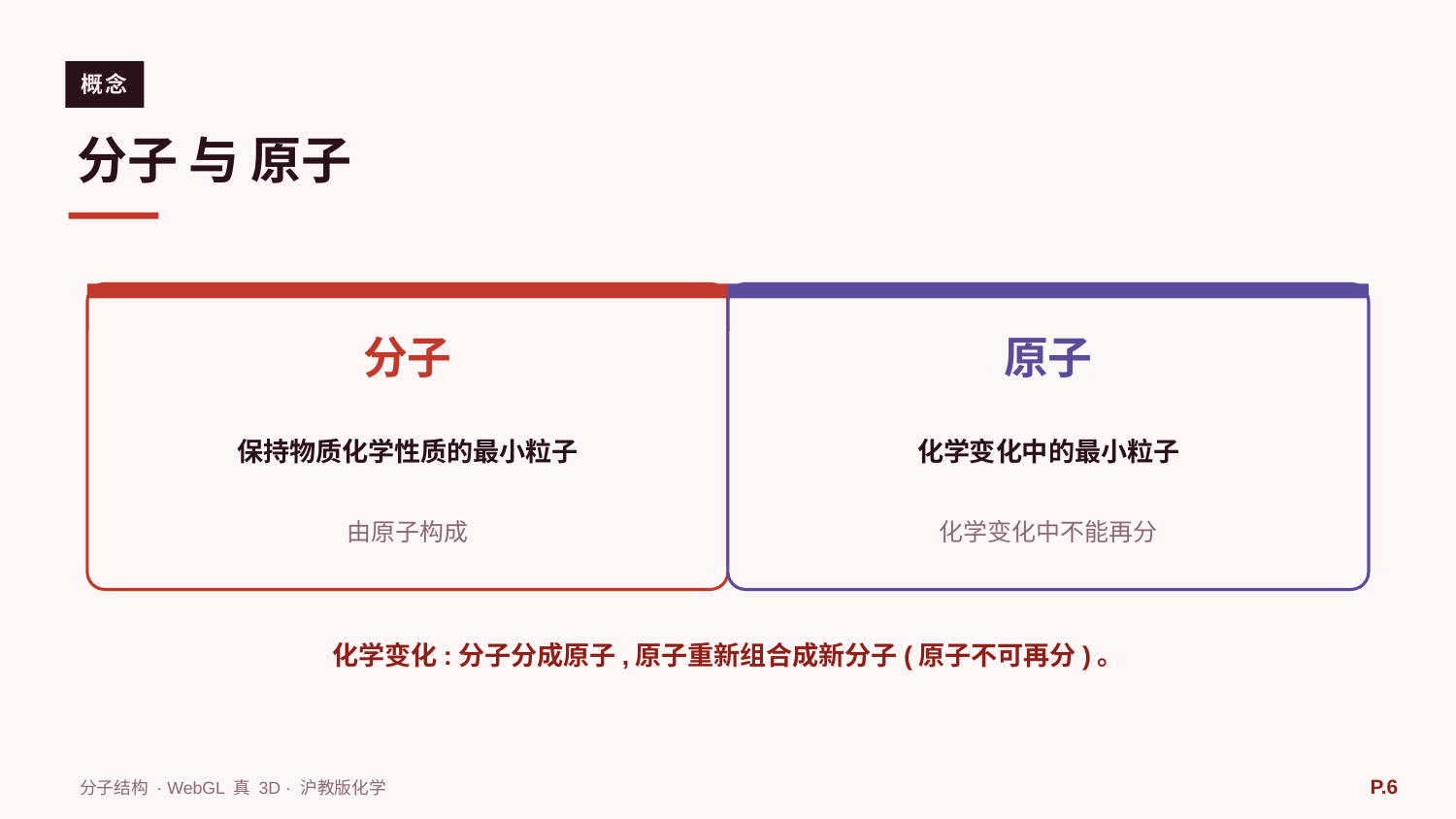

概念

分子 与 原子

分子
原子
保持物质化学性质的最小粒子
化学变化中的最小粒子
由原子构成
化学变化中不能再分
化学变化:分子分成原子,原子重新组合成新分子(原子不可再分)。
P.6
分子结构 · WebGL 真 3D · 沪教版化学